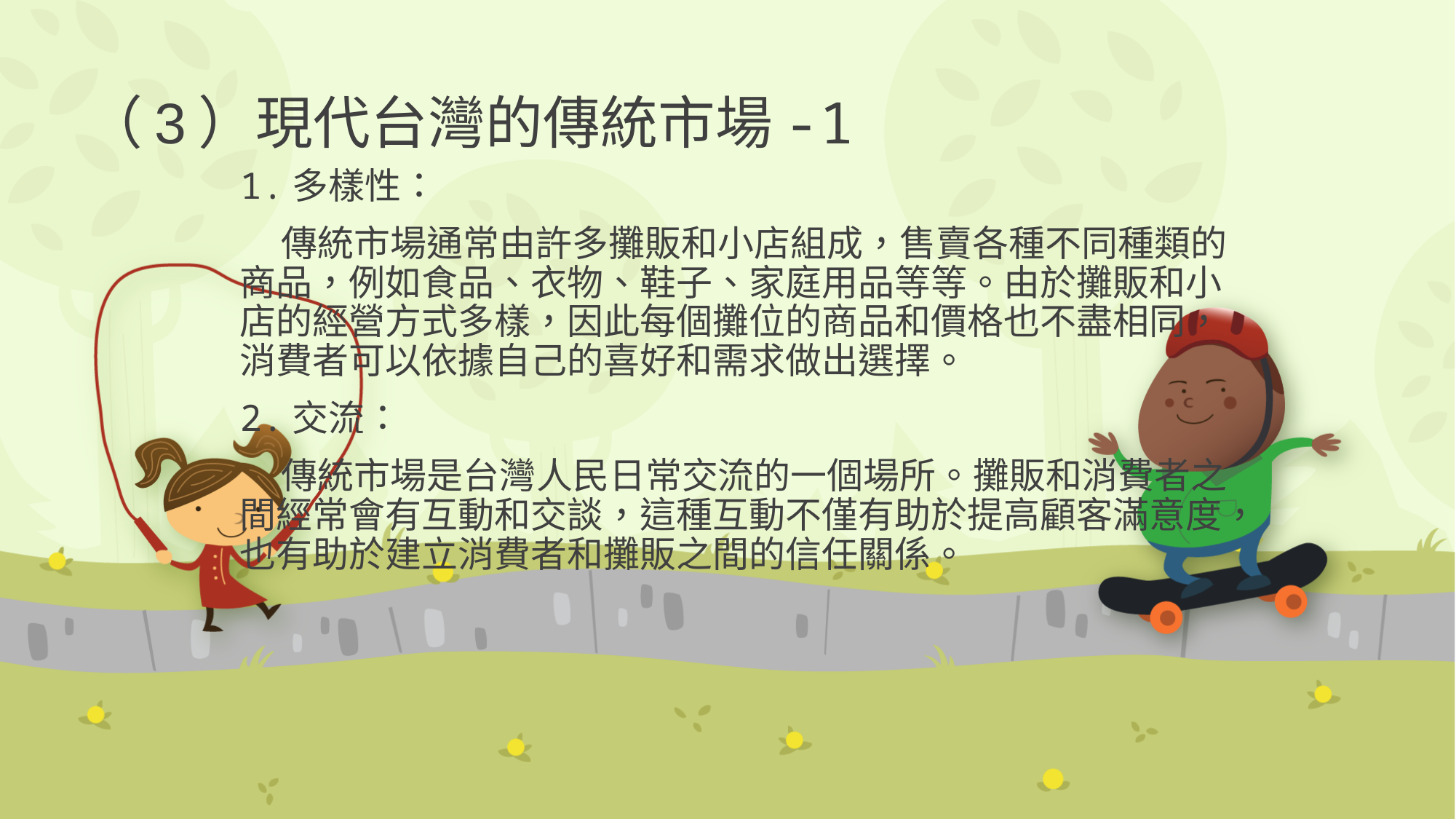

# （3）現代台灣的傳統市場-1
1.多樣性：
    傳統市場通常由許多攤販和小店組成，售賣各種不同種類的商品，例如食品、衣物、鞋子、家庭用品等等。由於攤販和小店的經營方式多樣，因此每個攤位的商品和價格也不盡相同，消費者可以依據自己的喜好和需求做出選擇。
2.交流：
    傳統市場是台灣人民日常交流的一個場所。攤販和消費者之間經常會有互動和交談，這種互動不僅有助於提高顧客滿意度，也有助於建立消費者和攤販之間的信任關係。